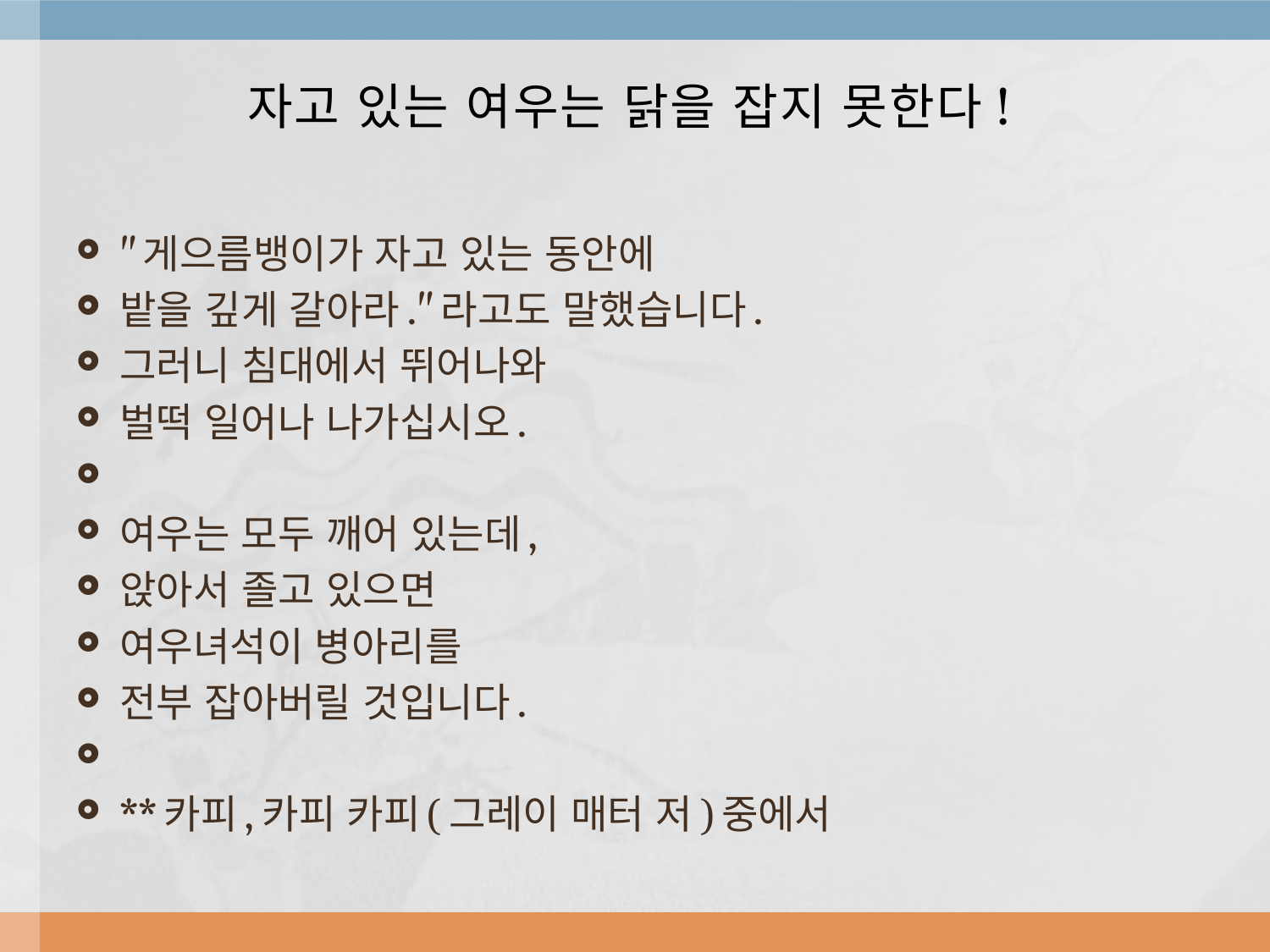

# 자고 있는 여우는 닭을 잡지 못한다!
"게으름뱅이가 자고 있는 동안에
밭을 깊게 갈아라."라고도 말했습니다.
그러니 침대에서 뛰어나와
벌떡 일어나 나가십시오.

여우는 모두 깨어 있는데,
앉아서 졸고 있으면
여우녀석이 병아리를
전부 잡아버릴 것입니다.

**카피,카피 카피(그레이 매터 저)중에서